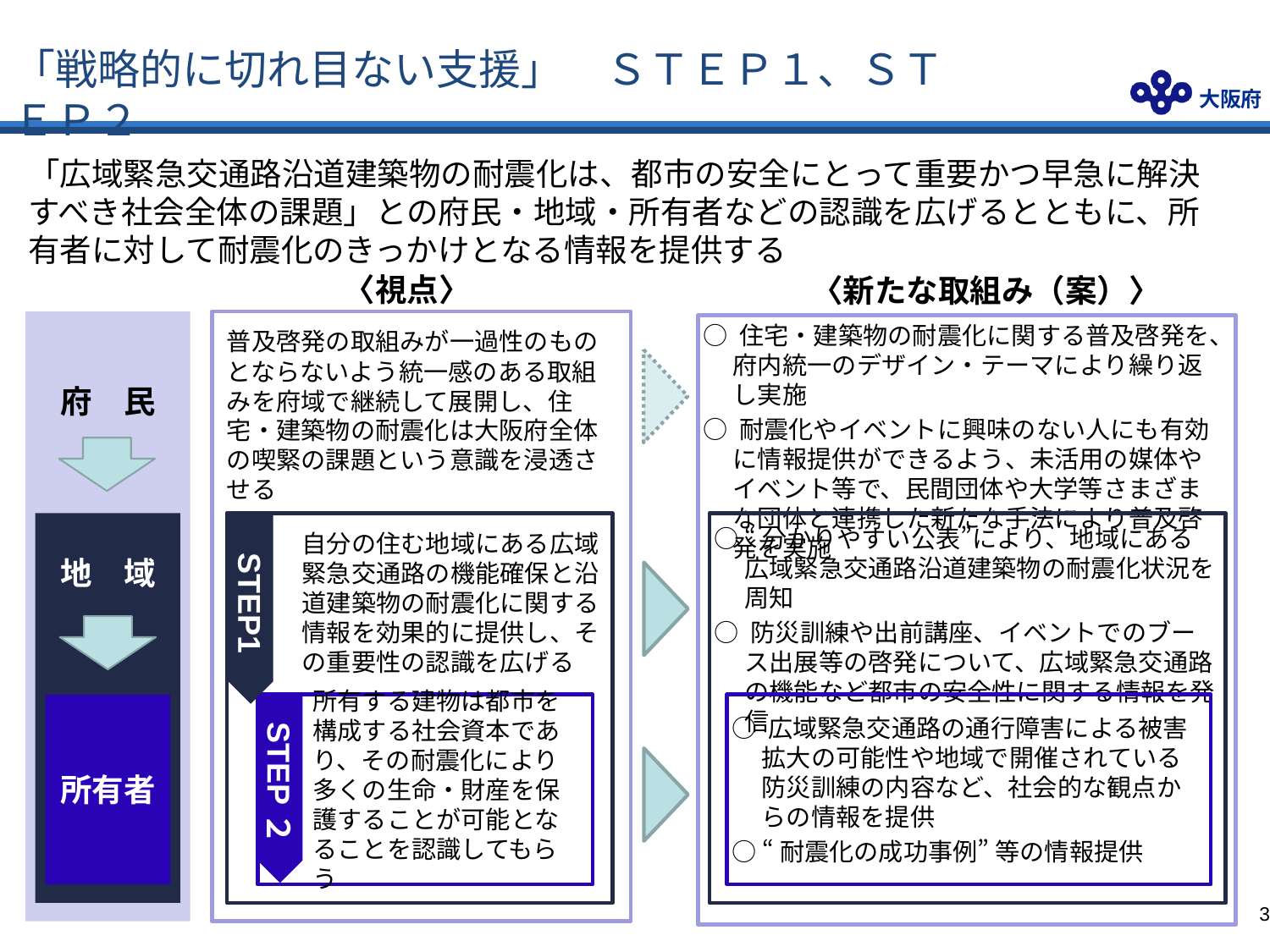

支援策の方向性「社会的機運の醸成」
# 「戦略的に切れ目ない支援」　ＳＴＥＰ１、ＳＴＥＰ２
「広域緊急交通路沿道建築物の耐震化は、都市の安全にとって重要かつ早急に解決すべき社会全体の課題」との府民・地域・所有者などの認識を広げるとともに、所有者に対して耐震化のきっかけとなる情報を提供する
〈視点〉
〈新たな取組み（案）〉
普及啓発の取組みが一過性のものとならないよう統一感のある取組みを府域で継続して展開し、住宅・建築物の耐震化は大阪府全体の喫緊の課題という意識を浸透させる
府　民

○ 住宅・建築物の耐震化に関する普及啓発を、府内統一のデザイン・テーマにより繰り返し実施
○ 耐震化やイベントに興味のない人にも有効に情報提供ができるよう、未活用の媒体やイベント等で、民間団体や大学等さまざまな団体と連携した新たな手法により普及啓発を実施

地　域
自分の住む地域にある広域緊急交通路の機能確保と沿道建築物の耐震化に関する情報を効果的に提供し、その重要性の認識を広げる
○ “分かりやすい公表”により、地域にある広域緊急交通路沿道建築物の耐震化状況を周知
○ 防災訓練や出前講座、イベントでのブース出展等の啓発について、広域緊急交通路の機能など都市の安全性に関する情報を発信

STEP1

所有者
所有する建物は都市を構成する社会資本であり、その耐震化により多くの生命・財産を保護することが可能となることを認識してもらう
○ 広域緊急交通路の通行障害による被害拡大の可能性や地域で開催されている防災訓練の内容など、社会的な観点からの情報を提供
○ “耐震化の成功事例” 等の情報提供
STEP２

3